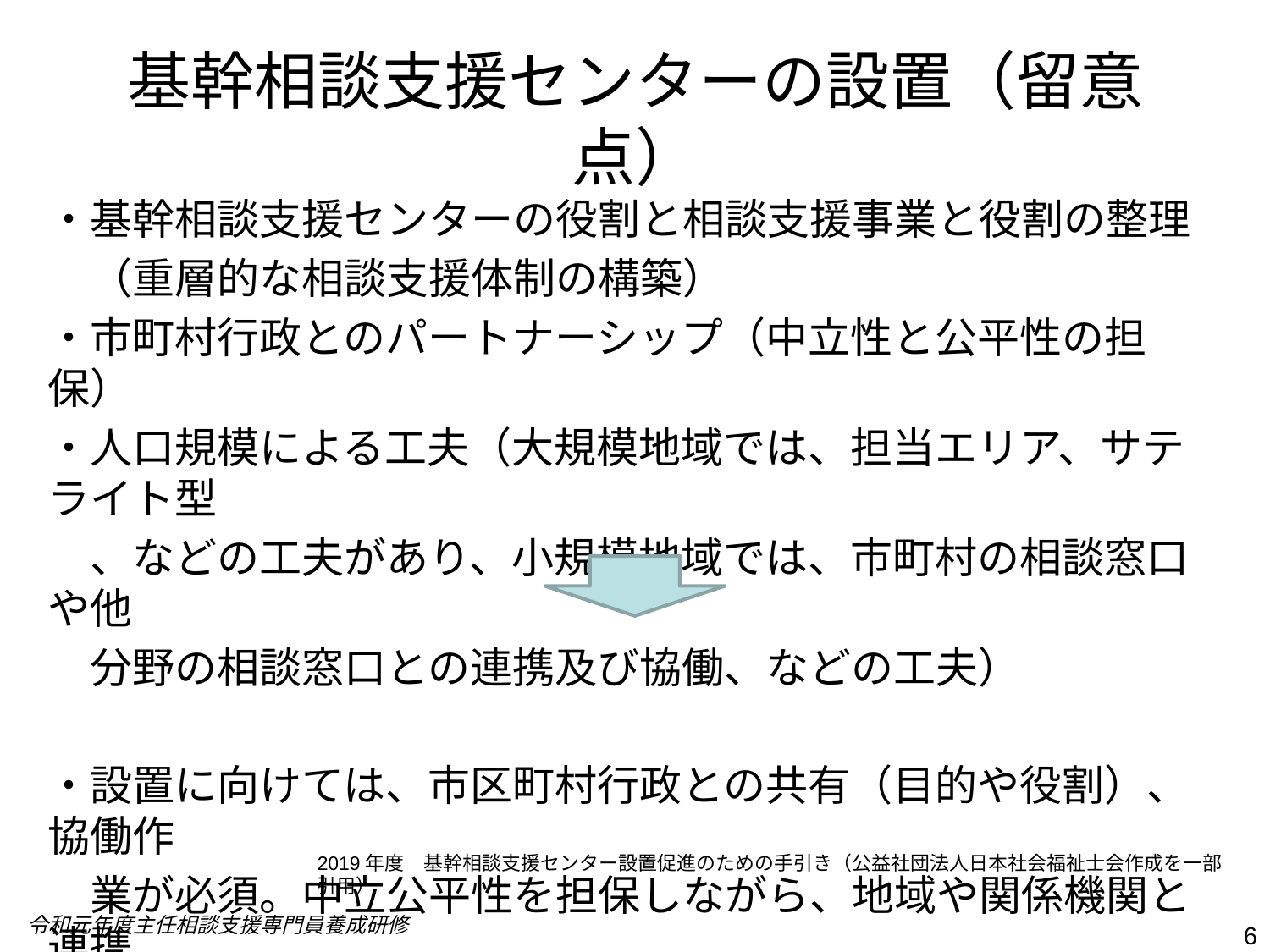

# 基幹相談支援センターの設置（留意点）
・基幹相談支援センターの役割と相談支援事業と役割の整理
　（重層的な相談支援体制の構築）
・市町村行政とのパートナーシップ（中立性と公平性の担保）
・人口規模による工夫（大規模地域では、担当エリア、サテライト型
　、などの工夫があり、小規模地域では、市町村の相談窓口や他
　分野の相談窓口との連携及び協働、などの工夫）

・設置に向けては、市区町村行政との共有（目的や役割）、協働作
　業が必須。中立公平性を担保しながら、地域や関係機関と連携
　し協働する形ができ、協議会の活用につながっていく

2019年度　基幹相談支援センター設置促進のための手引き（公益社団法人日本社会福祉士会作成を一部引用）
令和元年度主任相談支援専門員養成研修
6